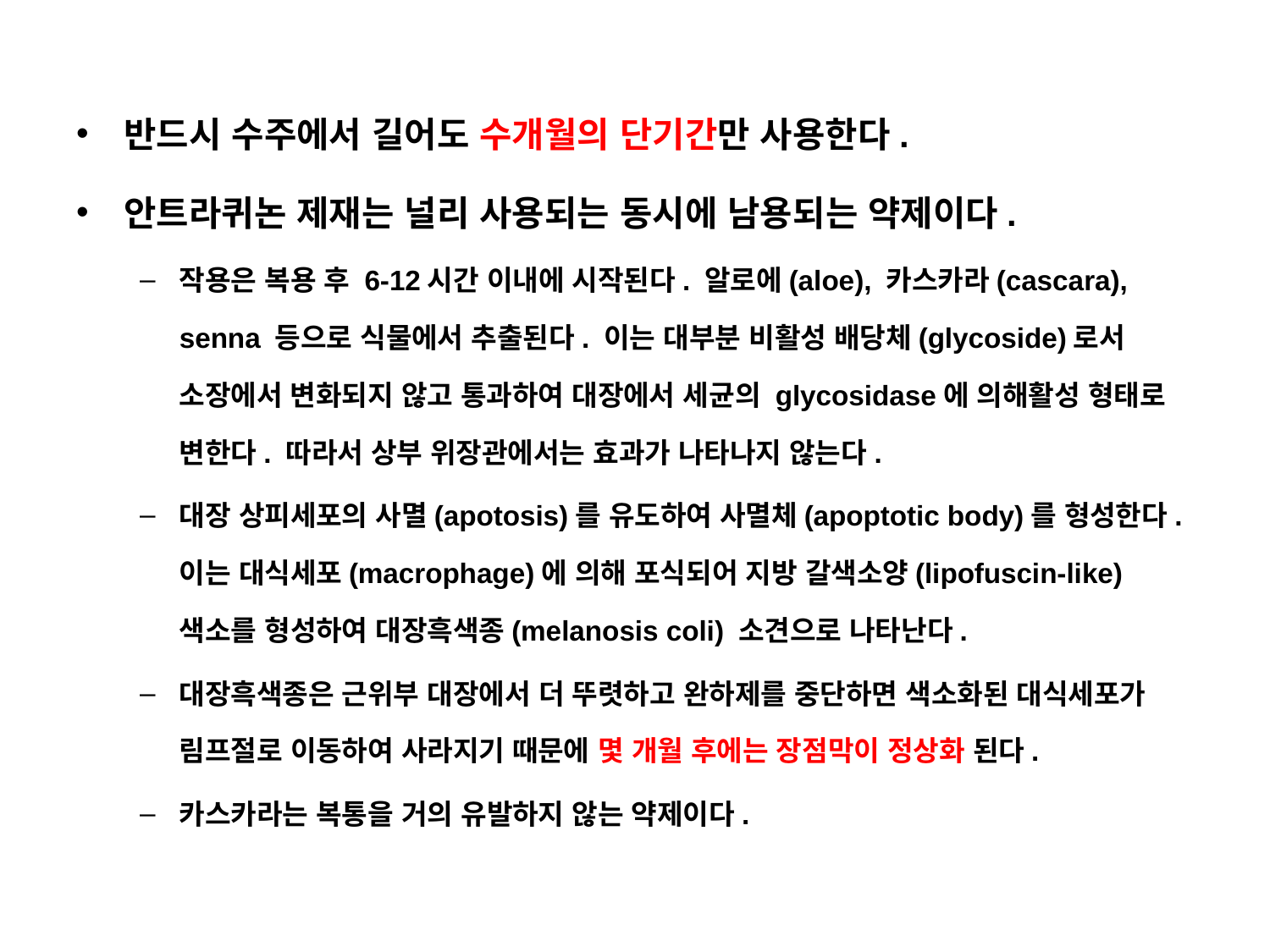

#
반드시 수주에서 길어도 수개월의 단기간만 사용한다.
안트라퀴논 제재는 널리 사용되는 동시에 남용되는 약제이다.
작용은 복용 후 6-12시간 이내에 시작된다. 알로에(aloe), 카스카라(cascara), senna 등으로 식물에서 추출된다. 이는 대부분 비활성 배당체(glycoside)로서 소장에서 변화되지 않고 통과하여 대장에서 세균의 glycosidase에 의해활성 형태로 변한다. 따라서 상부 위장관에서는 효과가 나타나지 않는다.
대장 상피세포의 사멸(apotosis)를 유도하여 사멸체(apoptotic body)를 형성한다. 이는 대식세포(macrophage)에 의해 포식되어 지방 갈색소양(lipofuscin-like) 색소를 형성하여 대장흑색종(melanosis coli) 소견으로 나타난다.
대장흑색종은 근위부 대장에서 더 뚜렷하고 완하제를 중단하면 색소화된 대식세포가 림프절로 이동하여 사라지기 때문에 몇 개월 후에는 장점막이 정상화 된다.
카스카라는 복통을 거의 유발하지 않는 약제이다.